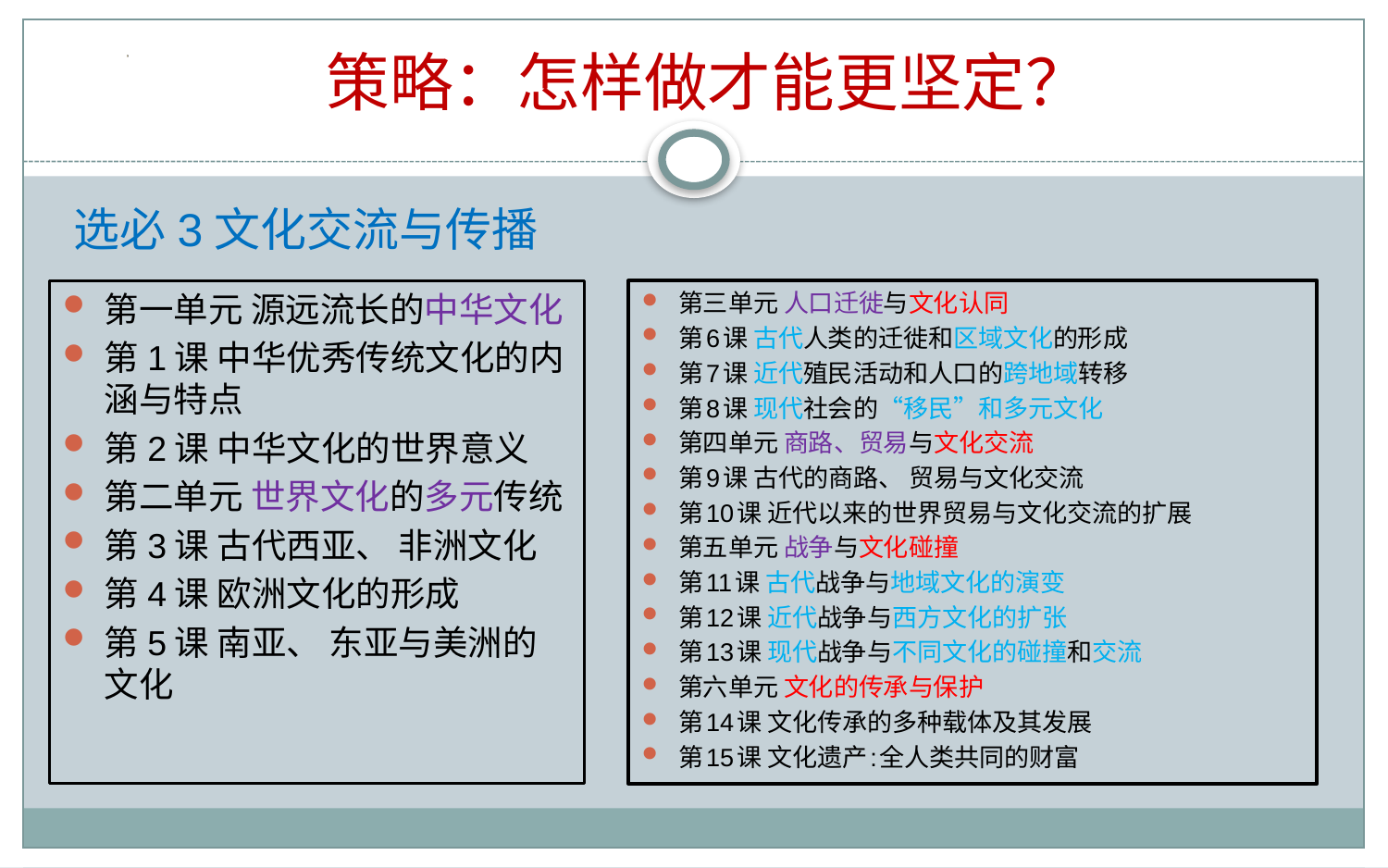

策略：怎样做才能更坚定？
选必3文化交流与传播
第一单元 源远流长的中华文化
第1课 中华优秀传统文化的内涵与特点
第2课 中华文化的世界意义
第二单元 世界文化的多元传统
第3课 古代西亚、 非洲文化
第4课 欧洲文化的形成
第5课 南亚、 东亚与美洲的文化
第三单元 人口迁徙与文化认同
第6课 古代人类的迁徙和区域文化的形成
第7课 近代殖民活动和人口的跨地域转移
第8课 现代社会的“移民”和多元文化
第四单元 商路、贸易与文化交流
第9课 古代的商路、 贸易与文化交流
第10课 近代以来的世界贸易与文化交流的扩展
第五单元 战争与文化碰撞
第11课 古代战争与地域文化的演变
第12课 近代战争与西方文化的扩张
第13课 现代战争与不同文化的碰撞和交流
第六单元 文化的传承与保护
第14课 文化传承的多种载体及其发展
第15课 文化遗产:全人类共同的财富